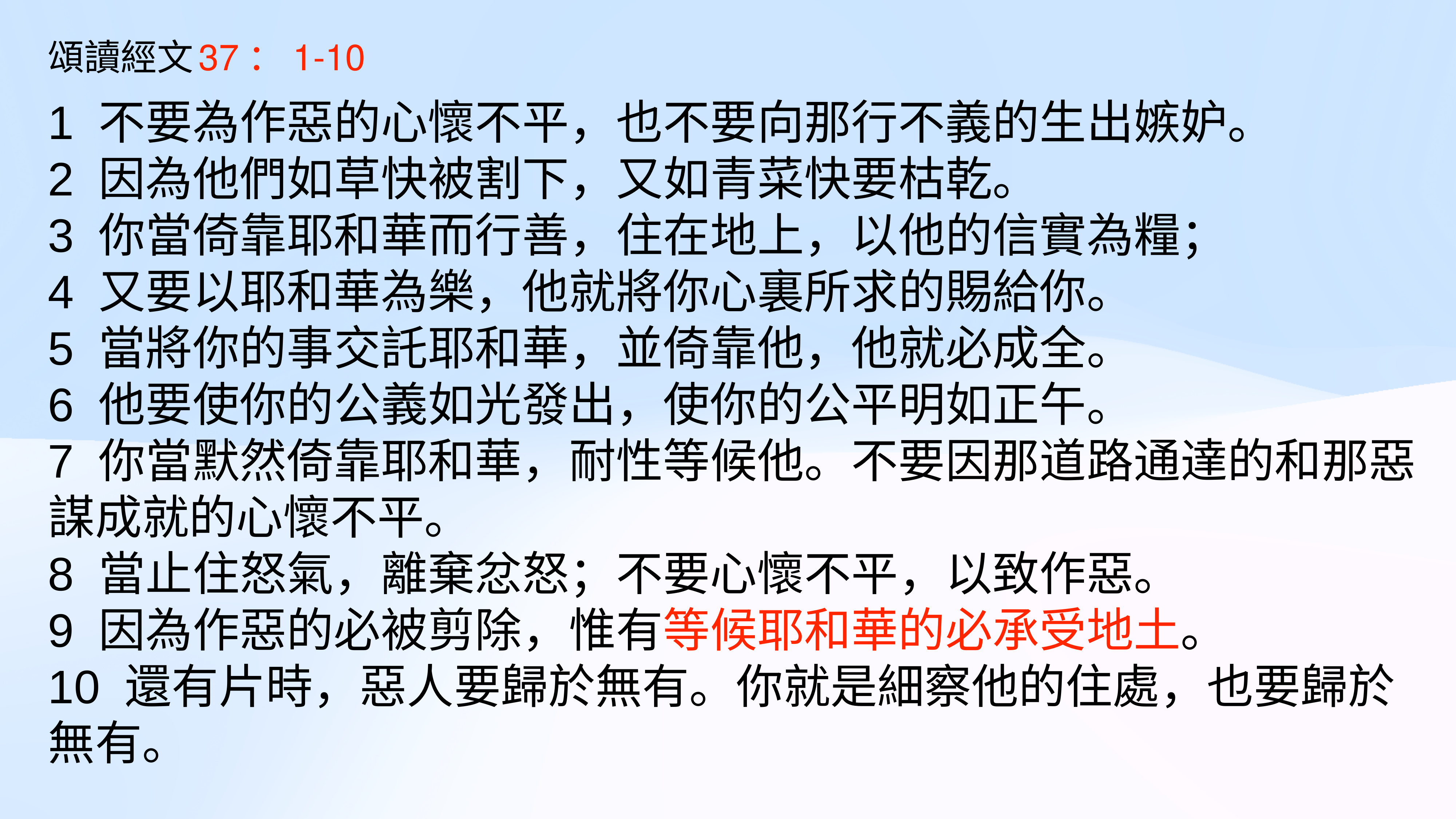

頌讀經文
37：1-10
1 不要為作惡的心懷不平，也不要向那行不義的生出嫉妒。
2 因為他們如草快被割下，又如青菜快要枯乾。
3 你當倚靠耶和華而行善，住在地上，以他的信實為糧；
4 又要以耶和華為樂，他就將你心裏所求的賜給你。
5 當將你的事交託耶和華，並倚靠他，他就必成全。
6 他要使你的公義如光發出，使你的公平明如正午。
7 你當默然倚靠耶和華，耐性等候他。不要因那道路通達的和那惡謀成就的心懷不平。
8 當止住怒氣，離棄忿怒；不要心懷不平，以致作惡。
9 因為作惡的必被剪除，惟有等候耶和華的必承受地土。
10 還有片時，惡人要歸於無有。你就是細察他的住處，也要歸於無有。